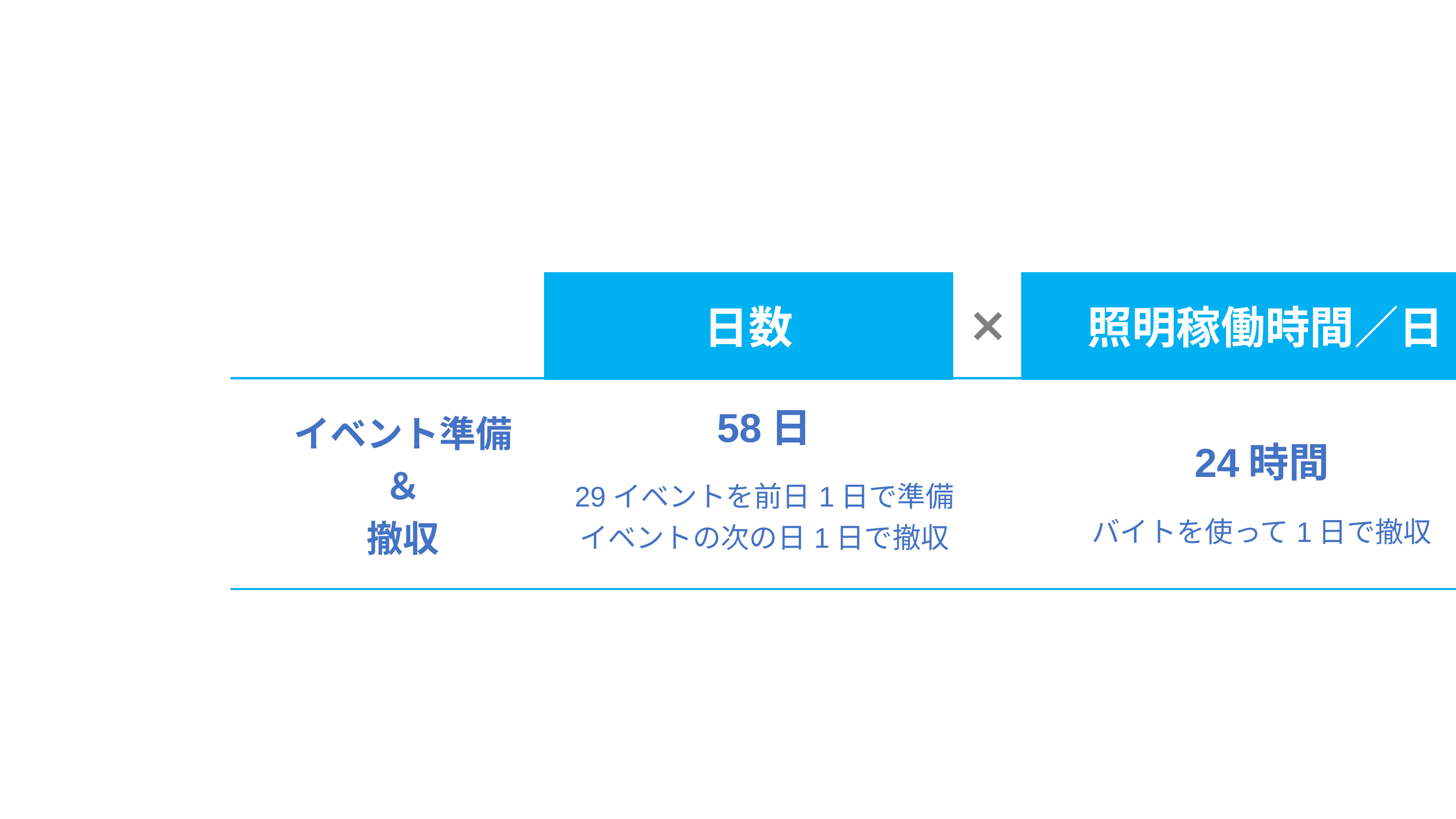

日数
照明稼働時間／日
照明稼働時間／年間

| イベント準備 ＆ 撤収 | 58日 29イベントを前日1日で準備 イベントの次の日1日で撤収 | 24時間 バイトを使って1日で撤収 | 1,392時間 |
| --- | --- | --- | --- |
照明稼働時間合計 2,468時間